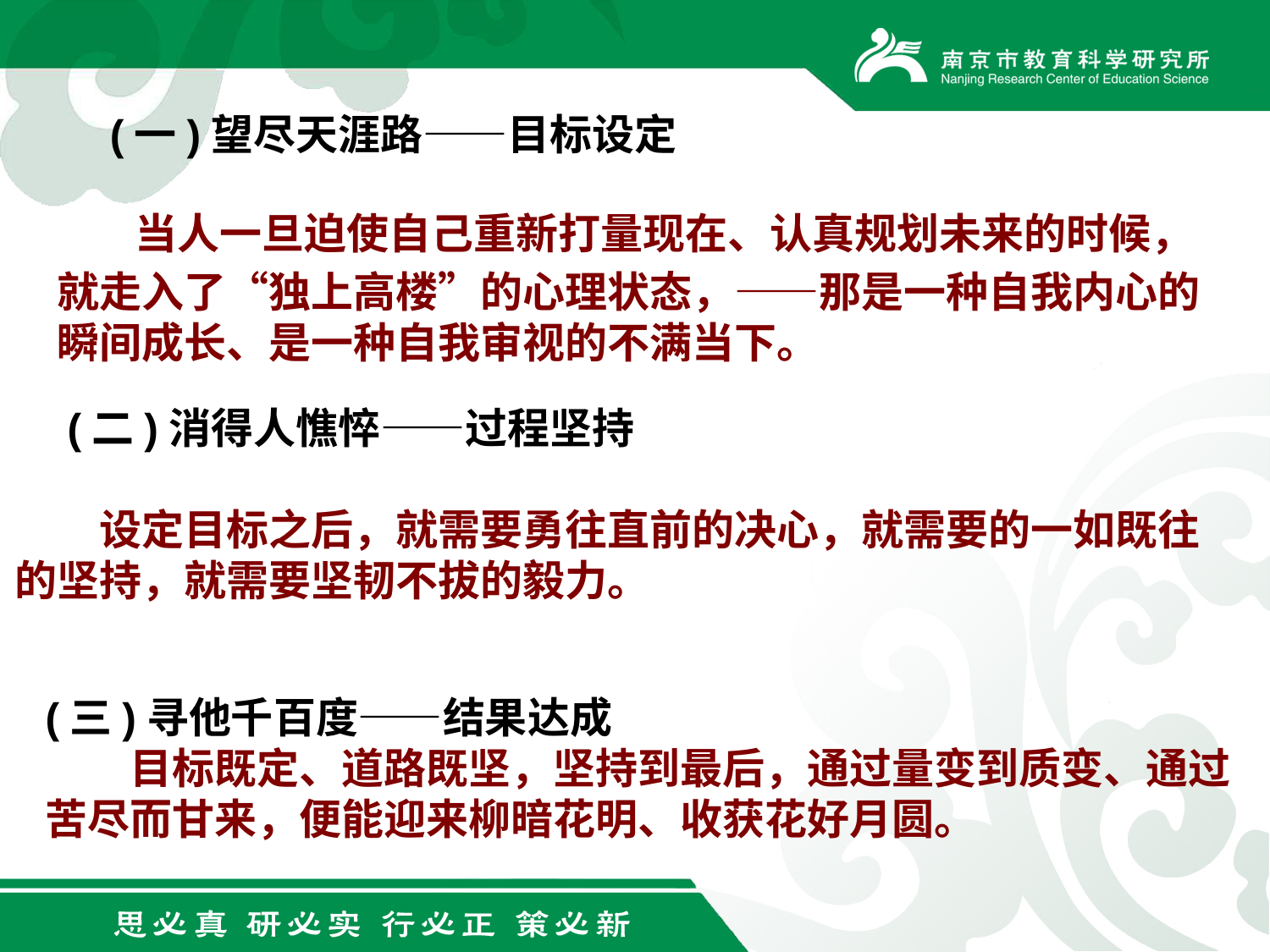

(一)望尽天涯路——目标设定
　当人一旦迫使自己重新打量现在、认真规划未来的时候，就走入了“独上高楼”的心理状态，——那是一种自我内心的瞬间成长、是一种自我审视的不满当下。
　(二)消得人憔悴——过程坚持

　　设定目标之后，就需要勇往直前的决心，就需要的一如既往的坚持，就需要坚韧不拔的毅力。

(三)寻他千百度——结果达成
　　目标既定、道路既坚，坚持到最后，通过量变到质变、通过苦尽而甘来，便能迎来柳暗花明、收获花好月圆。